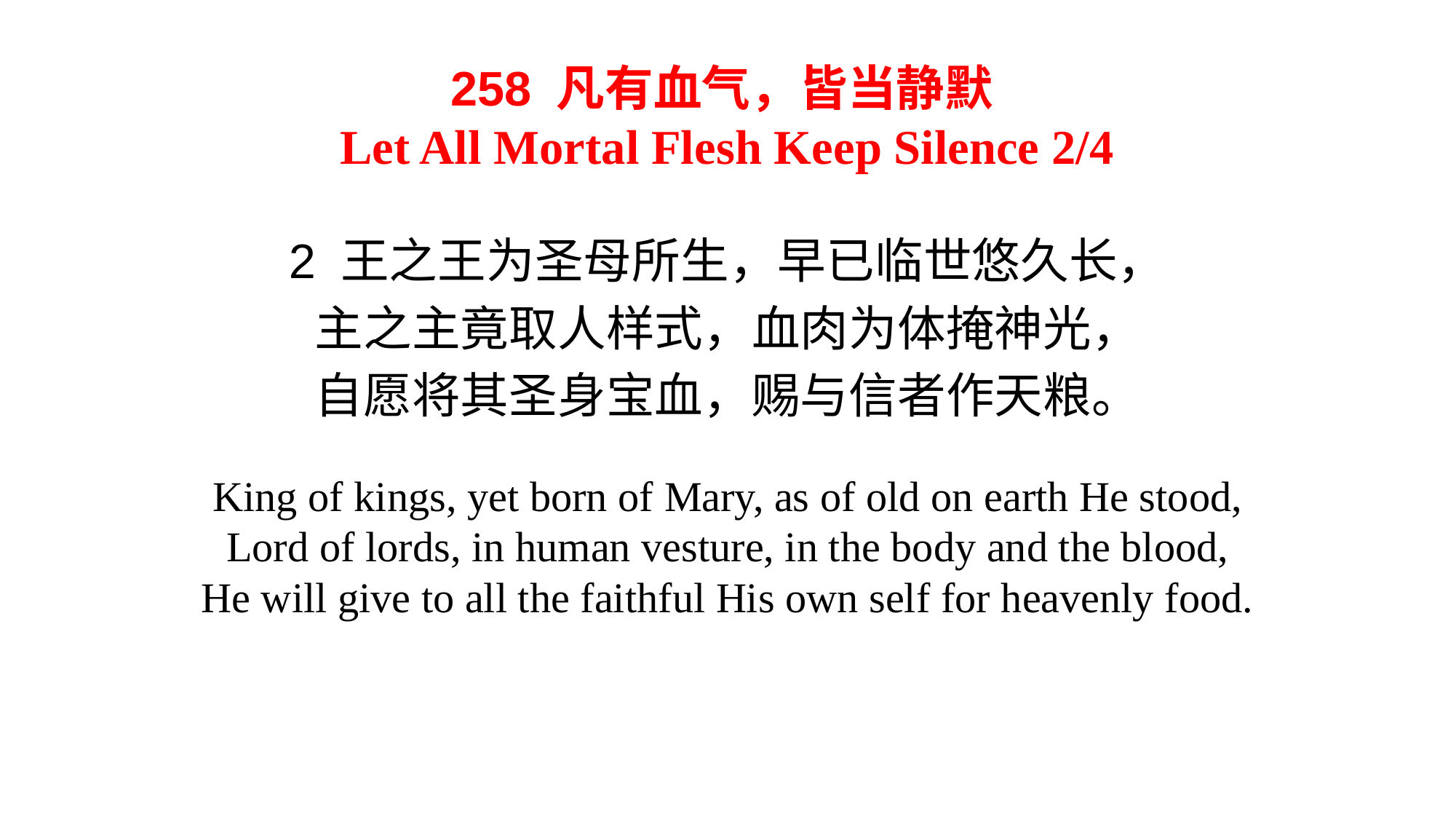

# 258 凡有血气，皆当静默 Let All Mortal Flesh Keep Silence 2/4
2 王之王为圣母所生，早已临世悠久长，
主之主竟取人样式，血肉为体掩神光，
自愿将其圣身宝血，赐与信者作天粮。

King of kings, yet born of Mary, as of old on earth He stood,
Lord of lords, in human vesture, in the body and the blood,
He will give to all the faithful His own self for heavenly food.